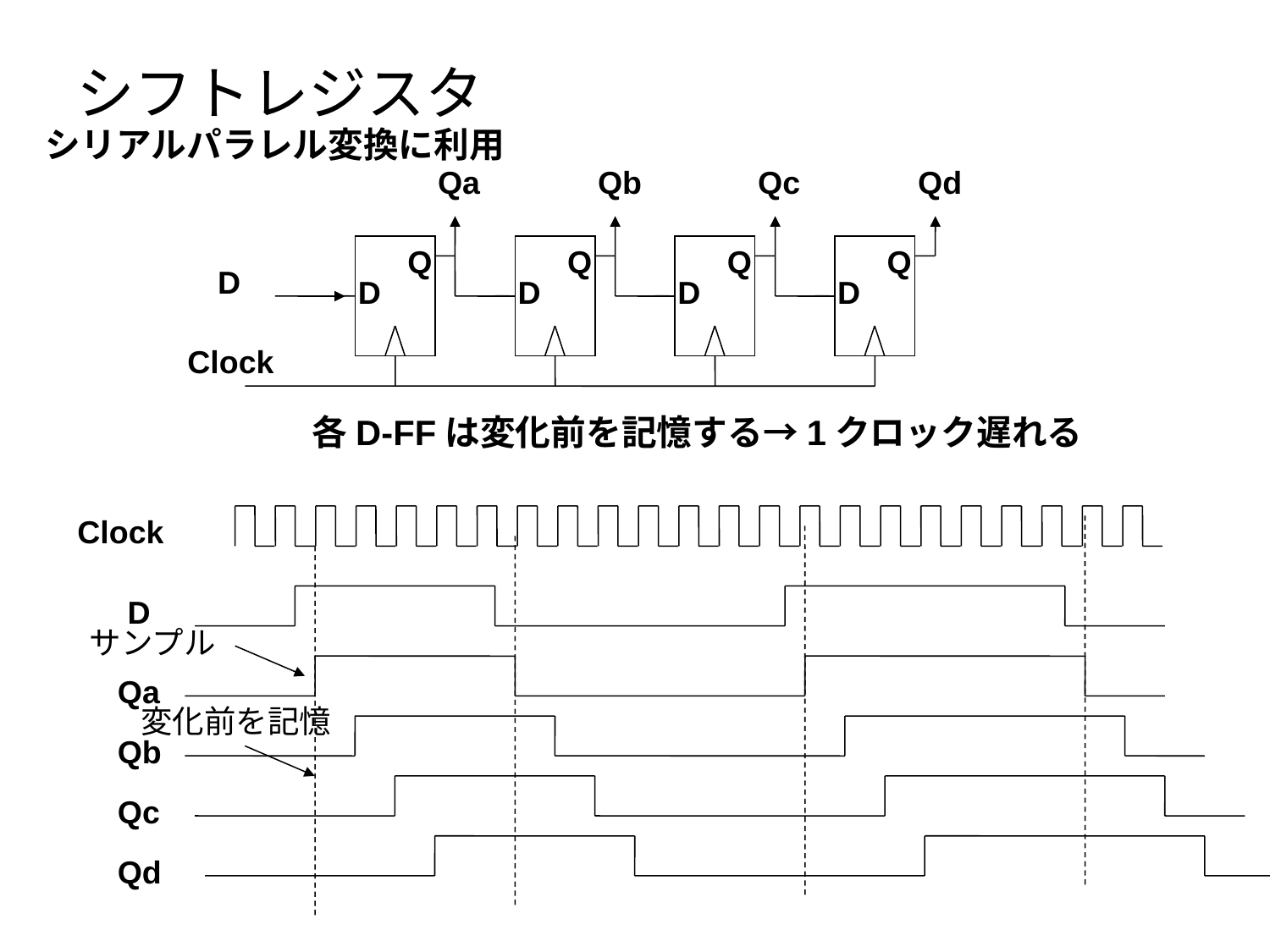

# シフトレジスタ
シリアルパラレル変換に利用
Qa
Qb
Qc
Qd

Q

D

Q

D

Q

D

Q

D

D

Clock

各D-FFは変化前を記憶する→1クロック遅れる
Clock

D

サンプル

Qa
変化前を記憶

Qb

Qc

Qd